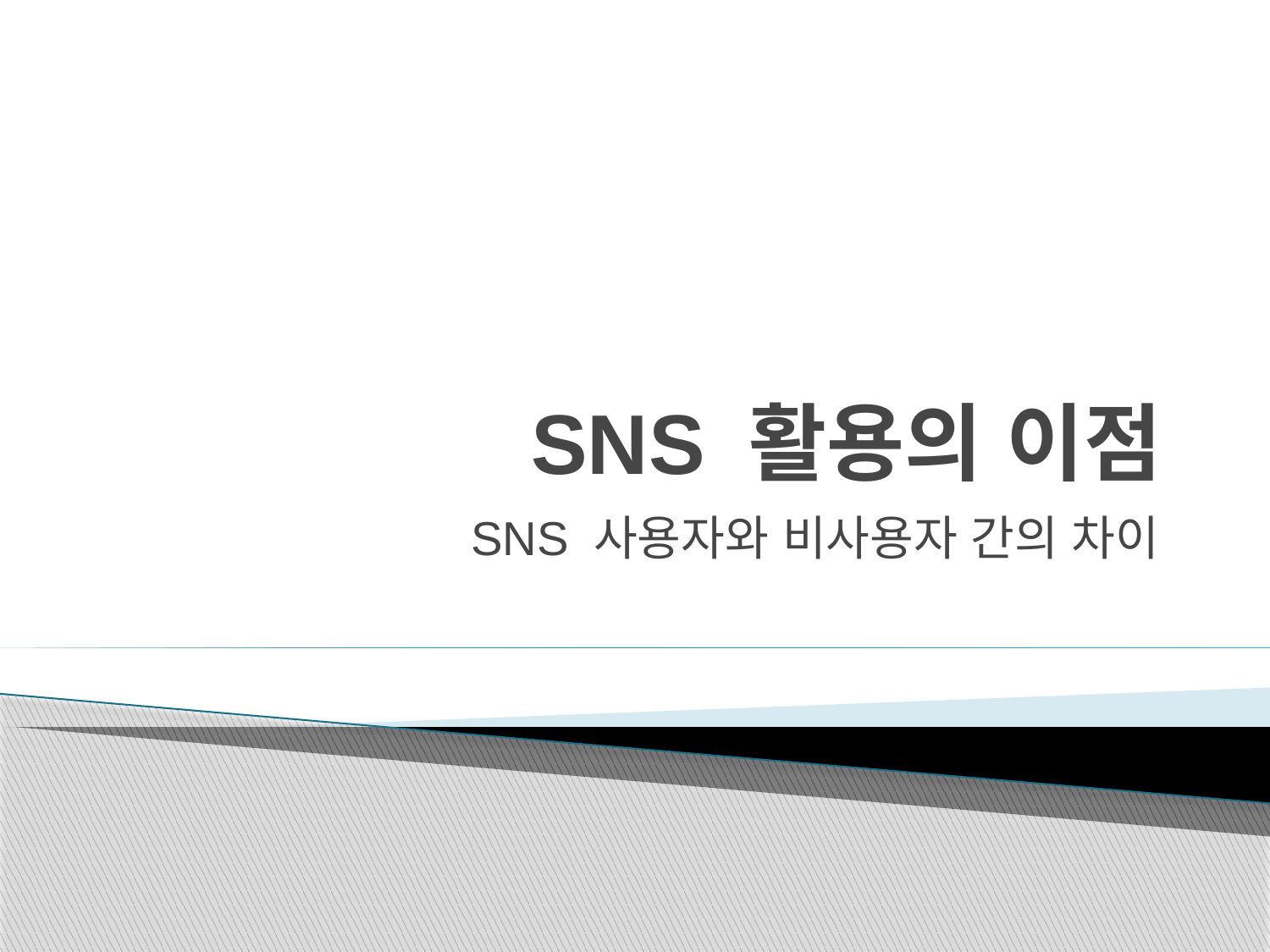

# SNS 활용의 이점
SNS 사용자와 비사용자 간의 차이